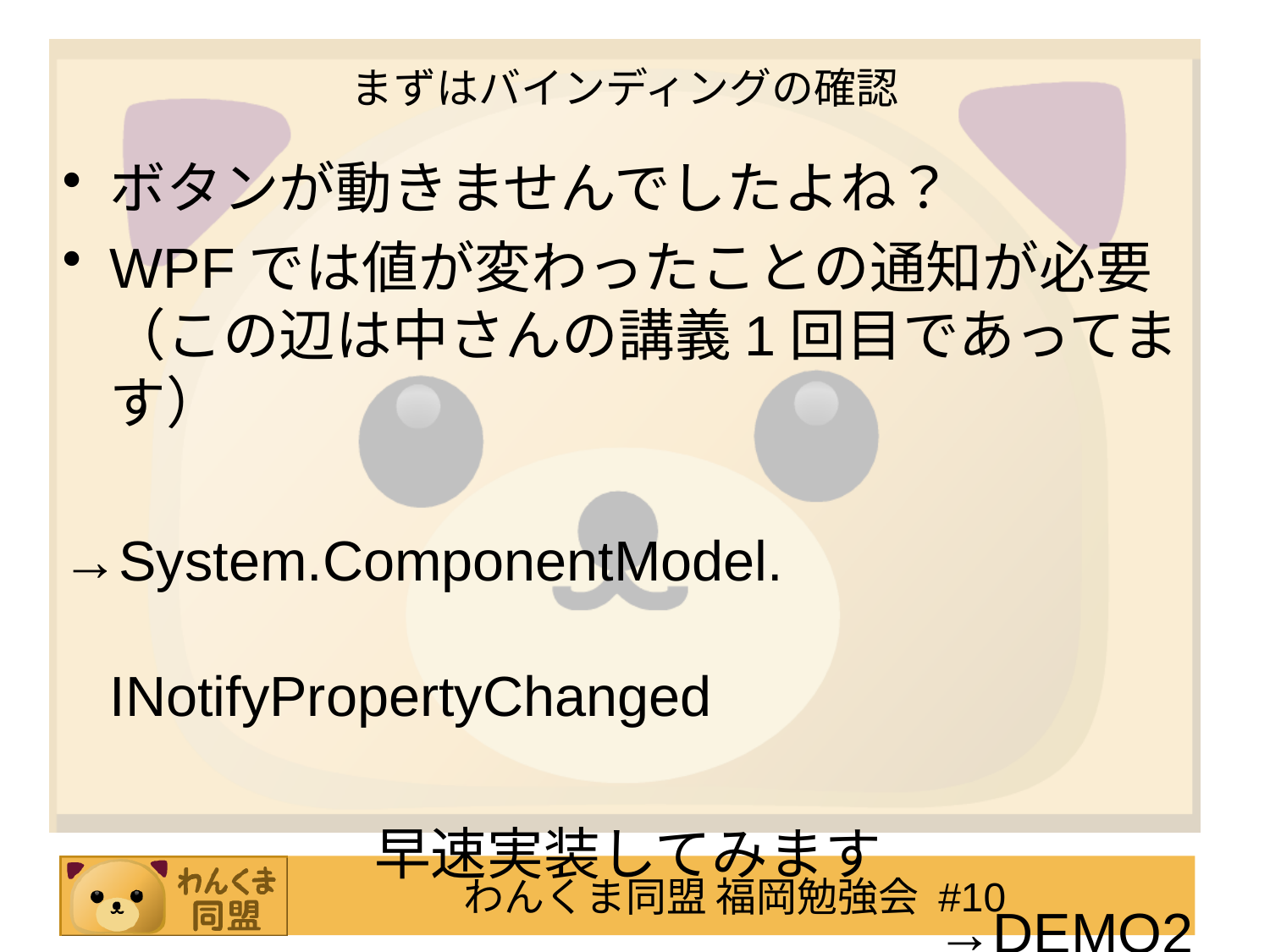

# まずはバインディングの確認
ボタンが動きませんでしたよね？
WPFでは値が変わったことの通知が必要
（この辺は中さんの講義1回目であってます）

→System.ComponentModel.
　　　　　　　　　　INotifyPropertyChanged

早速実装してみます
→DEMO2